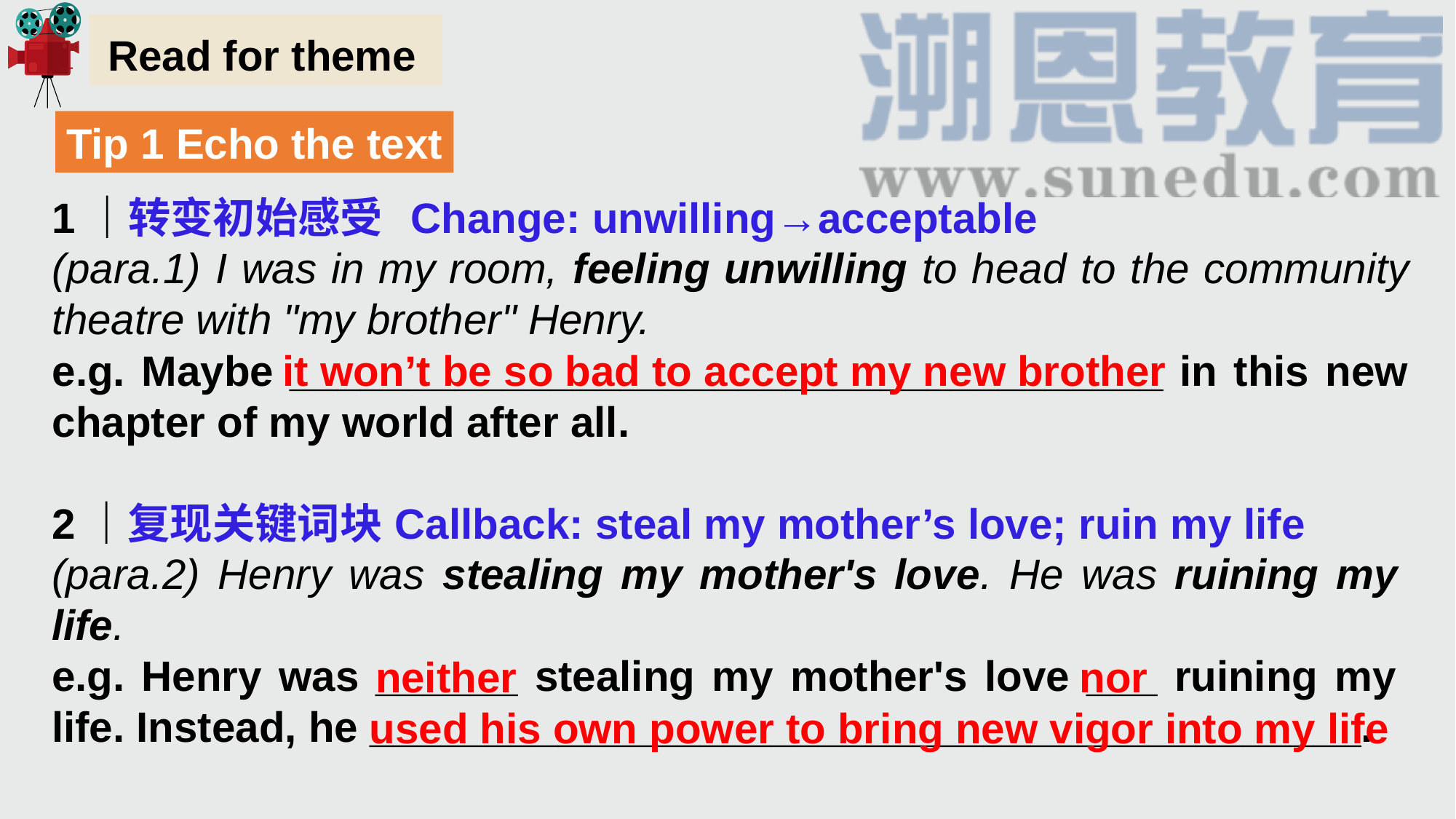

Read for theme
Tip 1 Echo the text
1｜转变初始感受
(para.1) I was in my room, feeling unwilling to head to the community theatre with "my brother" Henry.
e.g. Maybe _____________________________________ in this new chapter of my world after all.
Change: unwilling→acceptable
it won’t be so bad to accept my new brother
2｜复现关键词块
(para.2) Henry was stealing my mother's love. He was ruining my life.
e.g. Henry was ______ stealing my mother's love ___ ruining my life. Instead, he __________________________________________.
Callback: steal my mother’s love; ruin my life
neither
nor
used his own power to bring new vigor into my life